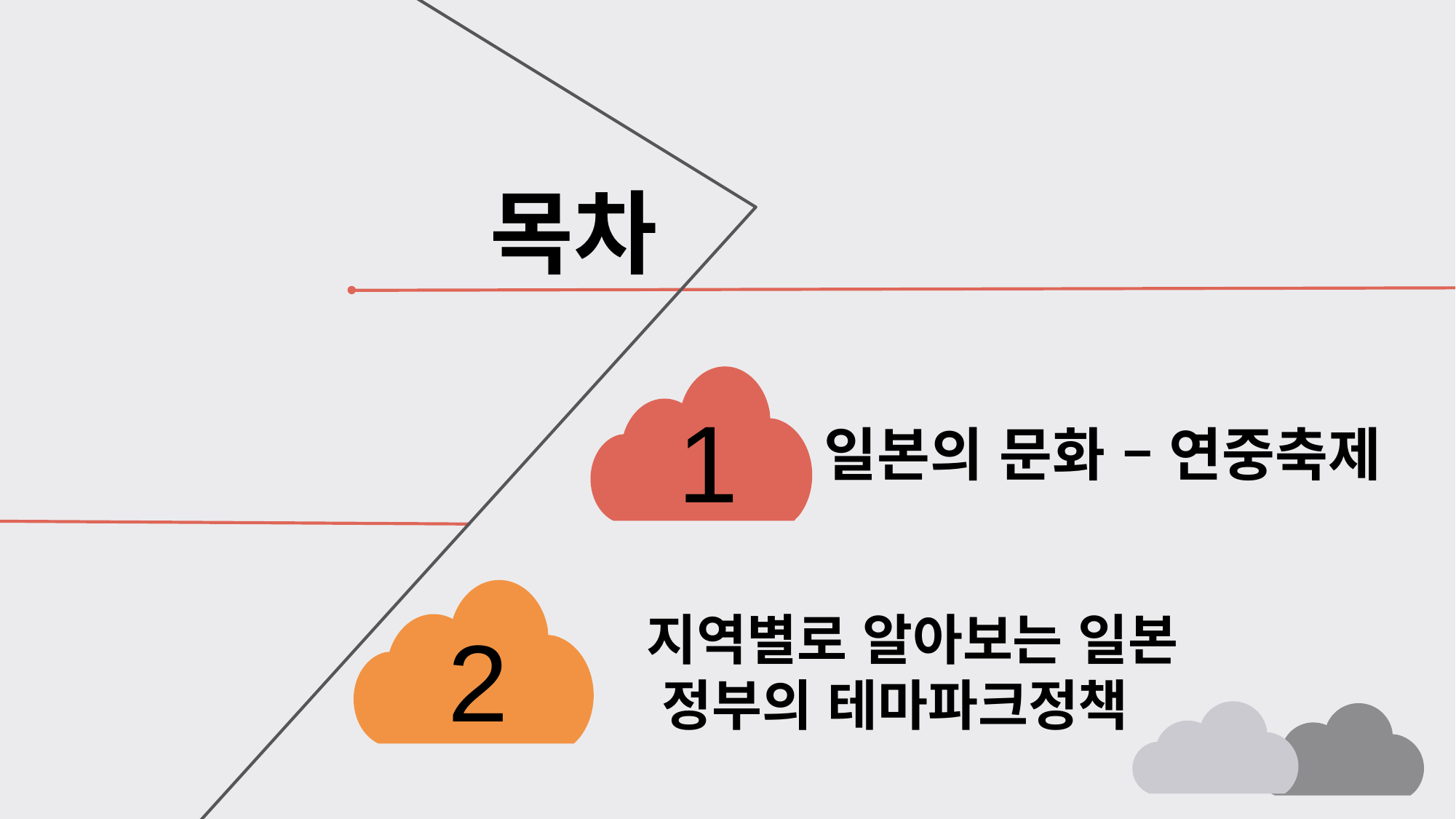

목차

1
일본의 문화 – 연중축제

 2
    지역별로 알아보는 일본
     정부의 테마파크정책